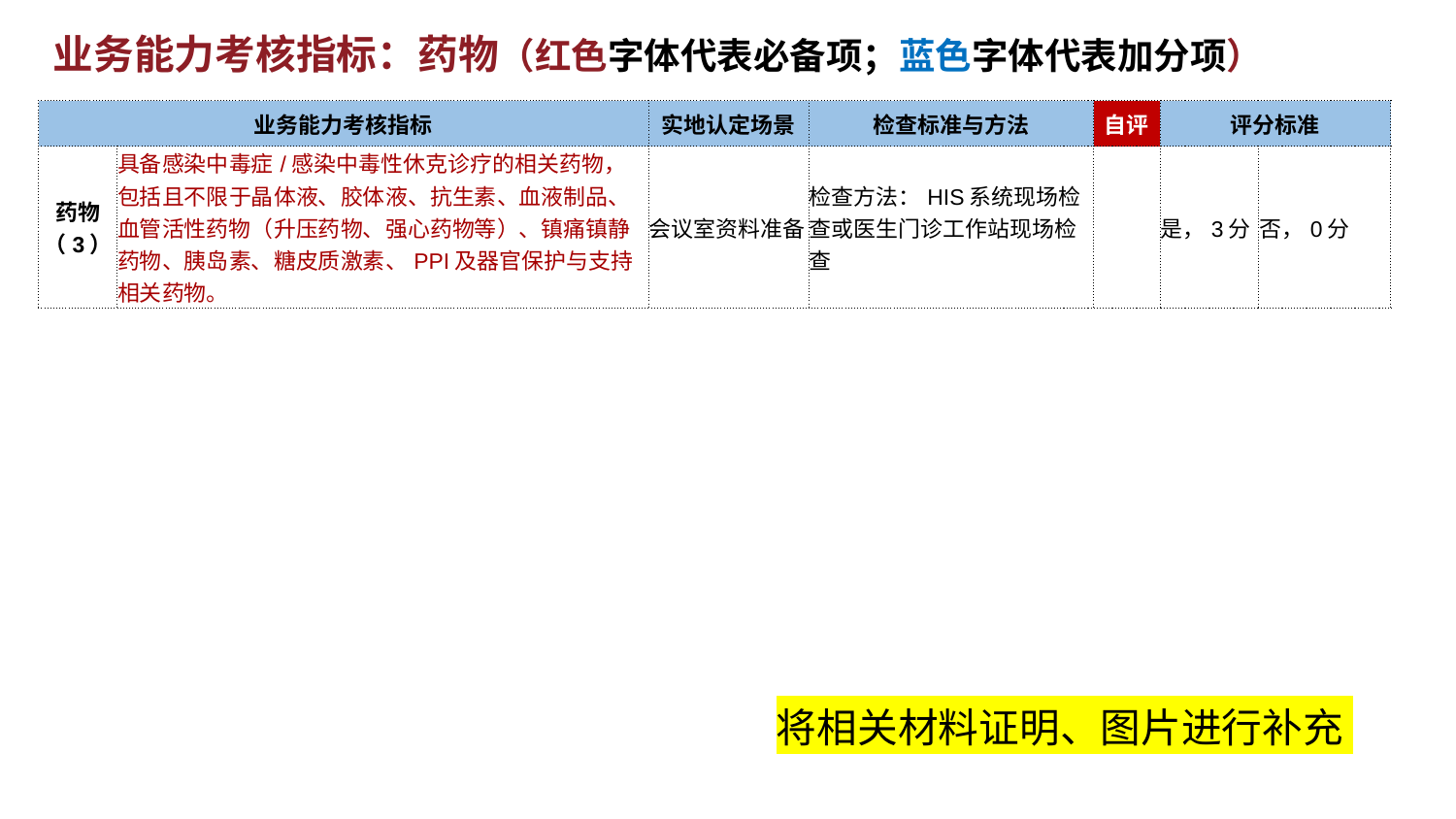

业务能力考核指标：药物（红色字体代表必备项；蓝色字体代表加分项）
| 业务能力考核指标 |  | 实地认定场景 | 检查标准与方法 | 自评 | 评分标准 |  |
| --- | --- | --- | --- | --- | --- | --- |
| 药物（3） | 具备感染中毒症/感染中毒性休克诊疗的相关药物，包括且不限于晶体液、胶体液、抗生素、血液制品、血管活性药物（升压药物、强心药物等）、镇痛镇静药物、胰岛素、糖皮质激素、PPI及器官保护与支持相关药物。 | 会议室资料准备 | 检查方法：HIS系统现场检查或医生门诊工作站现场检查 |  | 是，3分 | 否，0分 |
将相关材料证明、图片进行补充